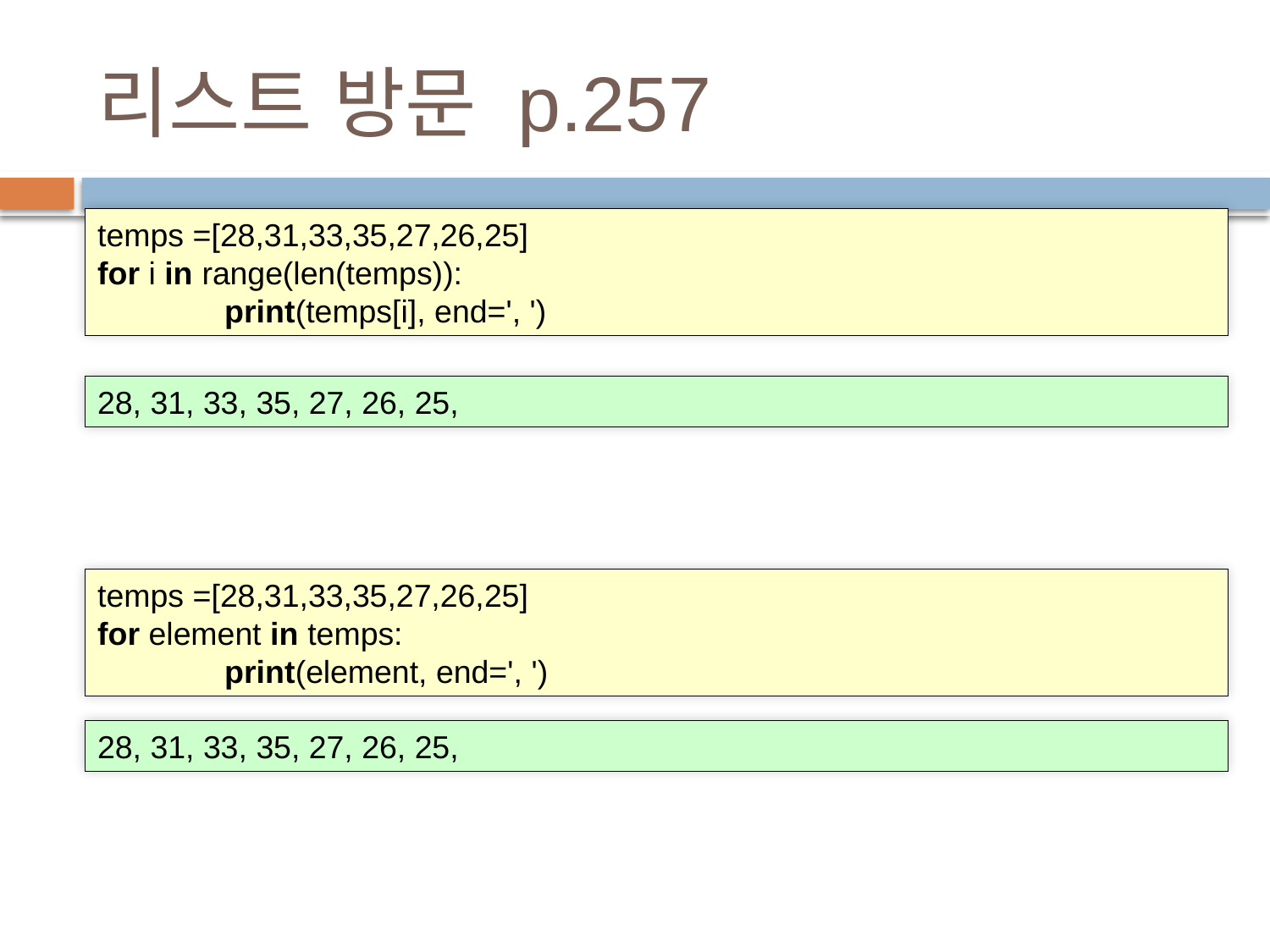

# 리스트 방문 p.257
temps =[28,31,33,35,27,26,25]
for i in range(len(temps)):
	print(temps[i], end=', ')

28, 31, 33, 35, 27, 26, 25,
temps =[28,31,33,35,27,26,25]
for element in temps:
	print(element, end=', ')
28, 31, 33, 35, 27, 26, 25,